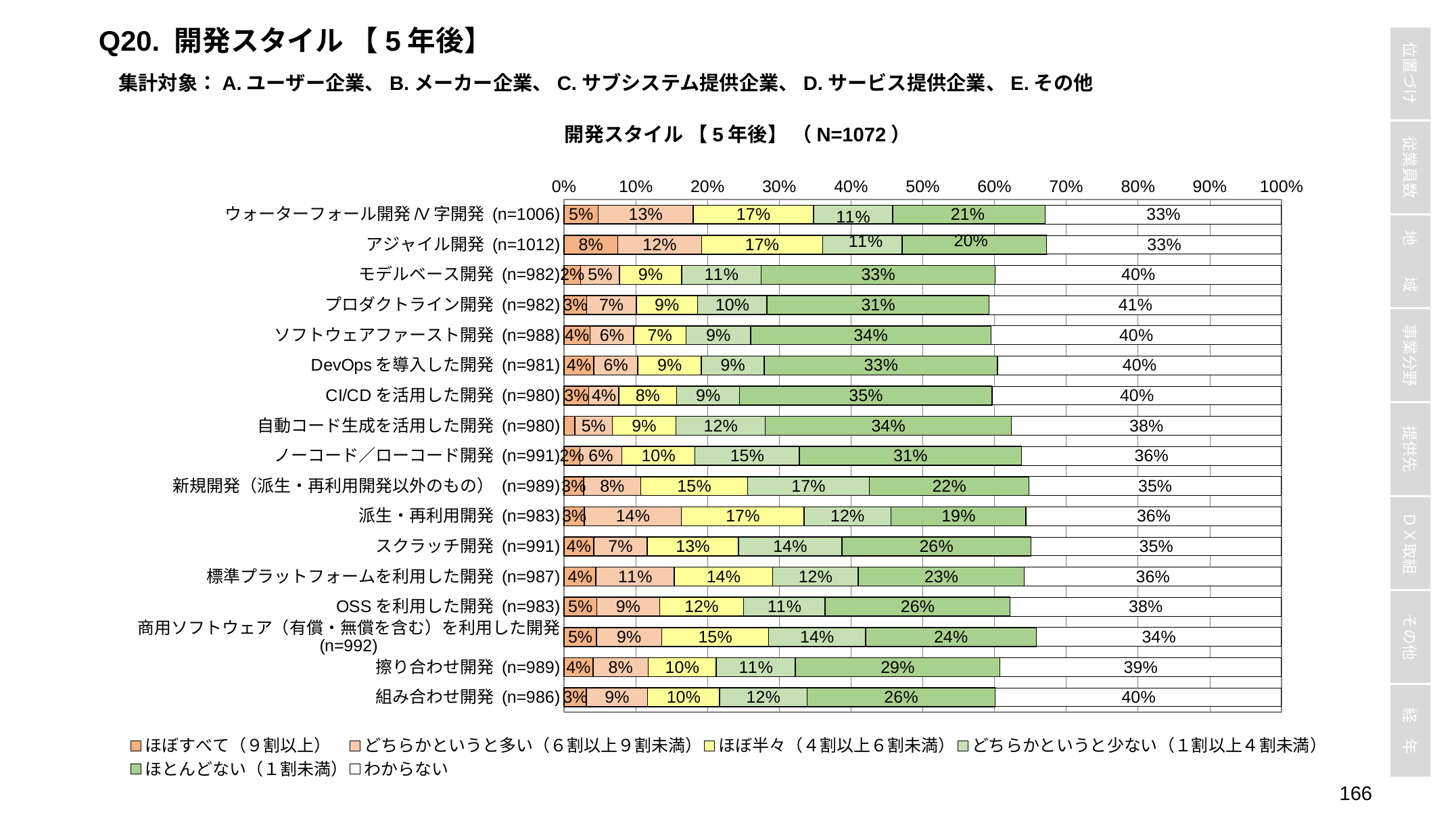

Q20. 開発スタイル 【5年後】
集計対象：A.ユーザー企業、B.メーカー企業、C.サブシステム提供企業、D.サービス提供企業、E.その他
開発スタイル 【5年後】 （N=1072）

### Chart

| Category | ほぼすべて（９割以上） | どちらかというと多い（６割以上９割未満） | ほぼ半々（４割以上６割未満） | どちらかというと少ない（１割以上４割未満） | ほとんどない（１割未満） | わからない |
|---|---|---|---|---|---|---|
| ウォーターフォール開発/V字開発 (n=1006) | 0.04771371769383698 | 0.13220675944333996 | 0.1679920477137177 | 0.110337972166998 | 0.21272365805168986 | 0.3290258449304175 |
| アジャイル開発 (n=1012) | 0.07509881422924901 | 0.116600790513834 | 0.16897233201581027 | 0.11067193675889328 | 0.2015810276679842 | 0.32707509881422925 |
| モデルベース開発 (n=982) | 0.023421588594704685 | 0.0539714867617108 | 0.08655804480651731 | 0.1109979633401222 | 0.3258655804480652 | 0.39918533604887985 |
| プロダクトライン開発 (n=982) | 0.031568228105906315 | 0.06924643584521385 | 0.0855397148676171 | 0.09674134419551934 | 0.3095723014256619 | 0.4073319755600815 |
| ソフトウェアファースト開発 (n=988) | 0.03643724696356275 | 0.06072874493927125 | 0.0728744939271255 | 0.09008097165991903 | 0.3350202429149798 | 0.4048582995951417 |
| DevOpsを導入した開発 (n=981) | 0.0417940876656473 | 0.06116207951070336 | 0.08868501529051988 | 0.08766564729867482 | 0.3251783893985729 | 0.39551478083588176 |
| CI/CDを活用した開発 (n=980) | 0.03469387755102041 | 0.04183673469387755 | 0.08061224489795918 | 0.08775510204081632 | 0.3520408163265306 | 0.4030612244897959 |
| 自動コード生成を活用した開発 (n=980) | 0.015306122448979591 | 0.05204081632653061 | 0.08877551020408163 | 0.12448979591836734 | 0.34285714285714286 | 0.376530612244898 |
| ノーコード／ローコード開発 (n=991) | 0.022199798183652877 | 0.05852674066599395 | 0.10191725529767912 | 0.14530776992936428 | 0.30978809283551967 | 0.3622603430877901 |
| 新規開発（派生・再利用開発以外のもの） (n=989) | 0.027300303336703743 | 0.07987866531850354 | 0.1486349848331648 | 0.1698685540950455 | 0.2224469160768453 | 0.3518705763397371 |
| 派生・再利用開発 (n=983) | 0.028484231943031537 | 0.1353001017293998 | 0.17090539165818922 | 0.12105798575788403 | 0.18819938962360122 | 0.3560528992878942 |
| スクラッチ開発 (n=991) | 0.04137235116044399 | 0.07467204843592332 | 0.12714429868819374 | 0.1442986881937437 | 0.26337033299697277 | 0.3491422805247225 |
| 標準プラットフォームを利用した開発 (n=987) | 0.044579533941236066 | 0.1094224924012158 | 0.13677811550151975 | 0.11955420466058764 | 0.23100303951367782 | 0.3586626139817629 |
| OSSを利用した開発 (n=983) | 0.04577822990844354 | 0.08748728382502544 | 0.11698880976602238 | 0.11393692777212615 | 0.25737538148524924 | 0.37843336724313326 |
| 商用ソフトウェア（有償・無償を含む）を利用した開発 (n=992) | 0.04536290322580645 | 0.0907258064516129 | 0.14919354838709678 | 0.1350806451612903 | 0.23790322580645162 | 0.34173387096774194 |
| 擦り合わせ開発 (n=989) | 0.04044489383215369 | 0.07684529828109202 | 0.09504550050556117 | 0.1102123356926188 | 0.2851365015166835 | 0.3923154701718908 |
| 組み合わせ開発 (n=986) | 0.03144016227180527 | 0.08519269776876268 | 0.10040567951318459 | 0.12170385395537525 | 0.26267748478701824 | 0.39858012170385393 |
166